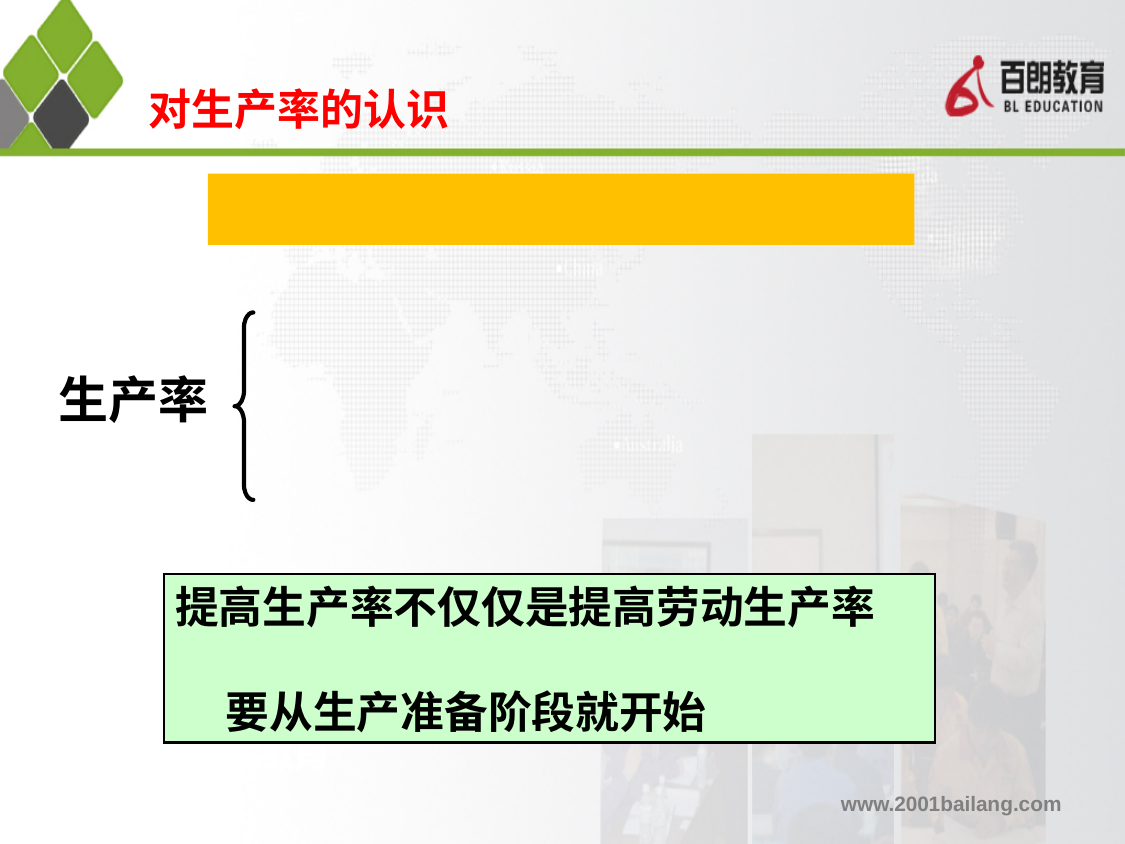

# 对生产率的认识

生产率
提高生产率不仅仅是提高劳动生产率

    要从生产准备阶段就开始